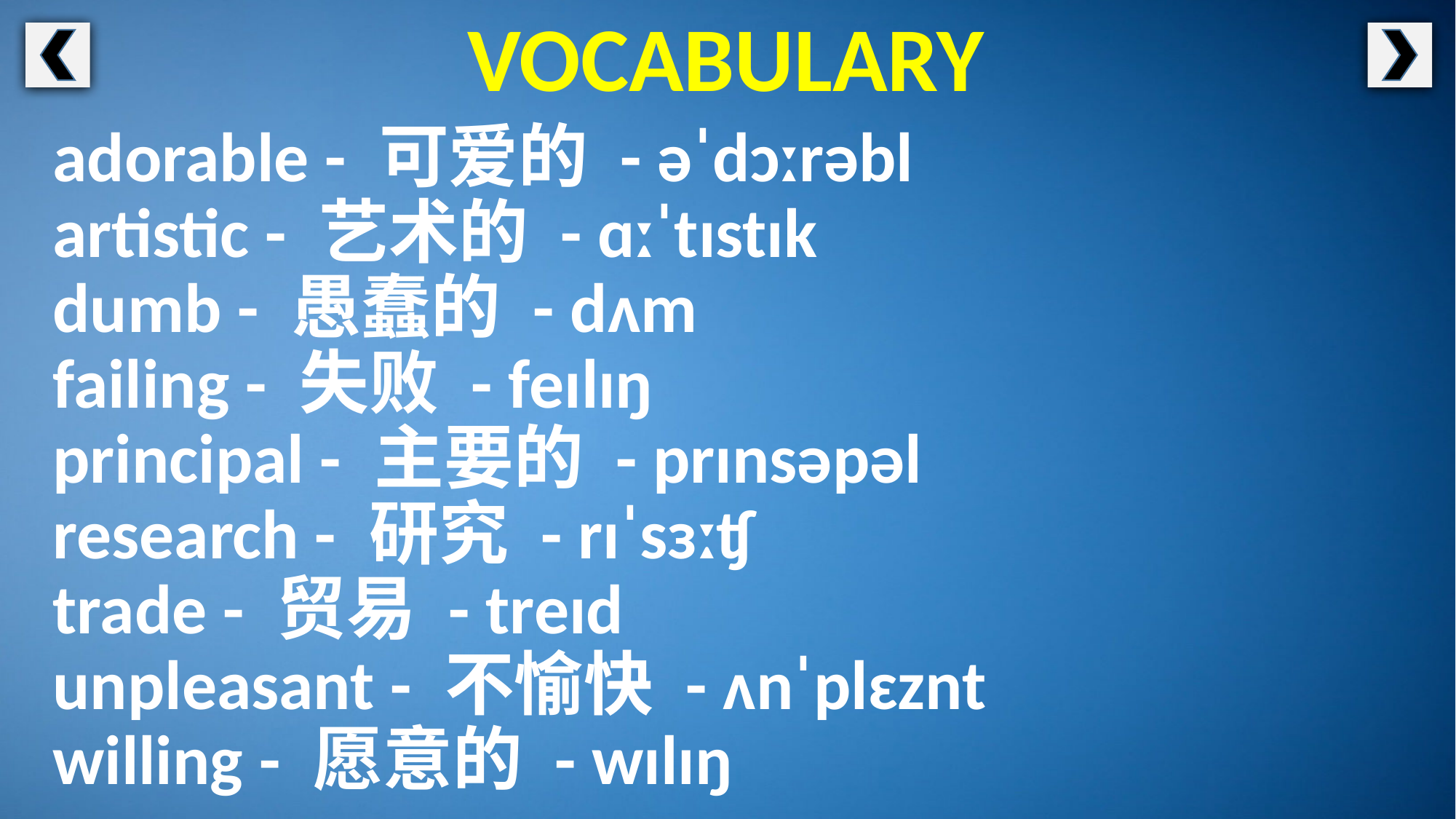

VOCABULARY
adorable - 可爱的 - əˈdɔːrəbl
artistic - 艺术的 - ɑːˈtɪstɪk
dumb - 愚蠢的 - dʌm
failing - 失败 - feɪlɪŋ
principal - 主要的 - prɪnsəpəl
research - 研究 - rɪˈsɜːʧ
trade - 贸易 - treɪd
unpleasant - 不愉快 - ʌnˈplɛznt
willing - 愿意的 - wɪlɪŋ